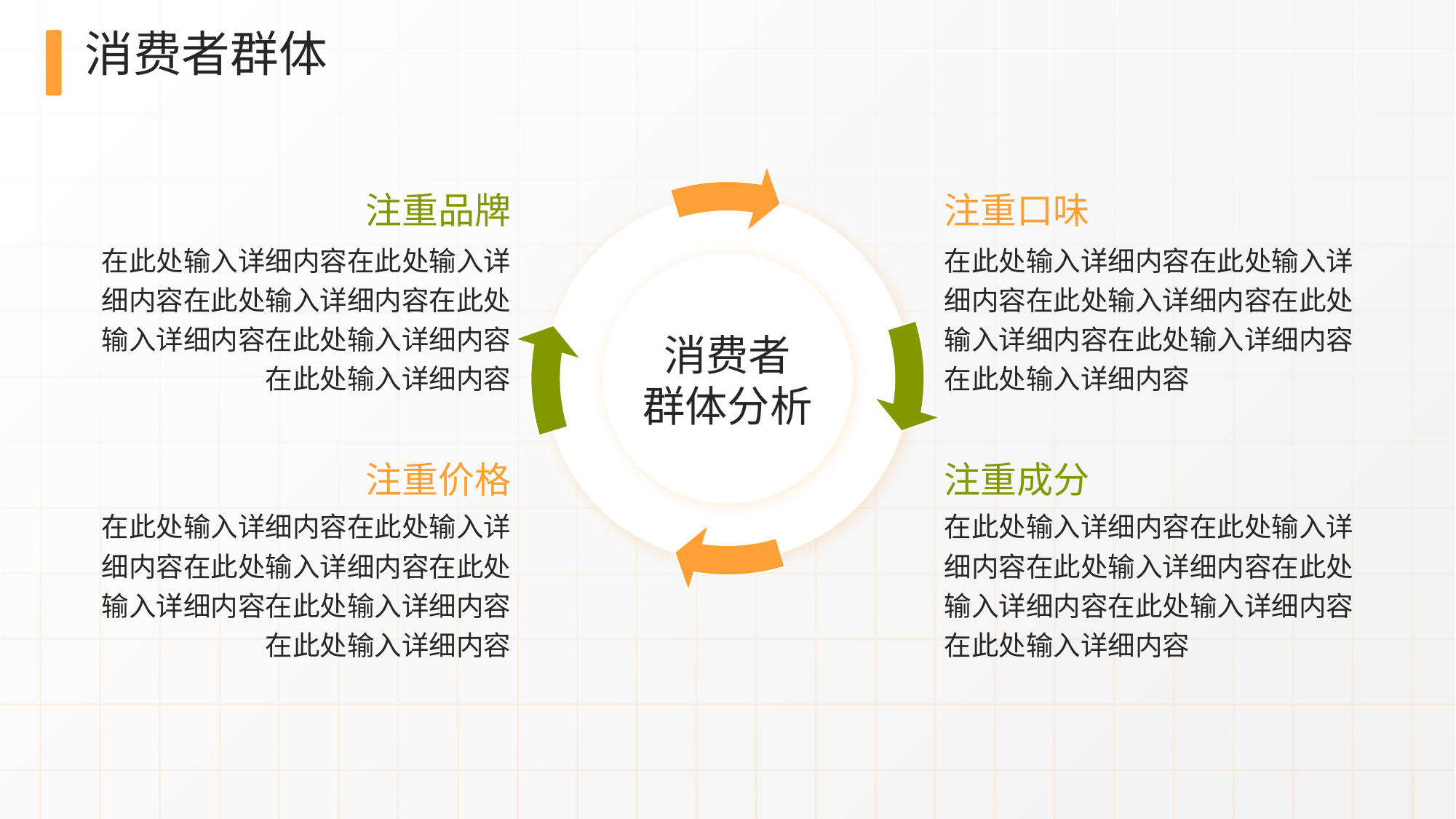

# 消费者群体

注重品牌
注重口味

在此处输入详细内容在此处输入详细内容在此处输入详细内容在此处输入详细内容在此处输入详细内容在此处输入详细内容
在此处输入详细内容在此处输入详细内容在此处输入详细内容在此处输入详细内容在此处输入详细内容在此处输入详细内容

消费者
群体分析
注重价格
注重成分
在此处输入详细内容在此处输入详细内容在此处输入详细内容在此处输入详细内容在此处输入详细内容在此处输入详细内容
在此处输入详细内容在此处输入详细内容在此处输入详细内容在此处输入详细内容在此处输入详细内容在此处输入详细内容